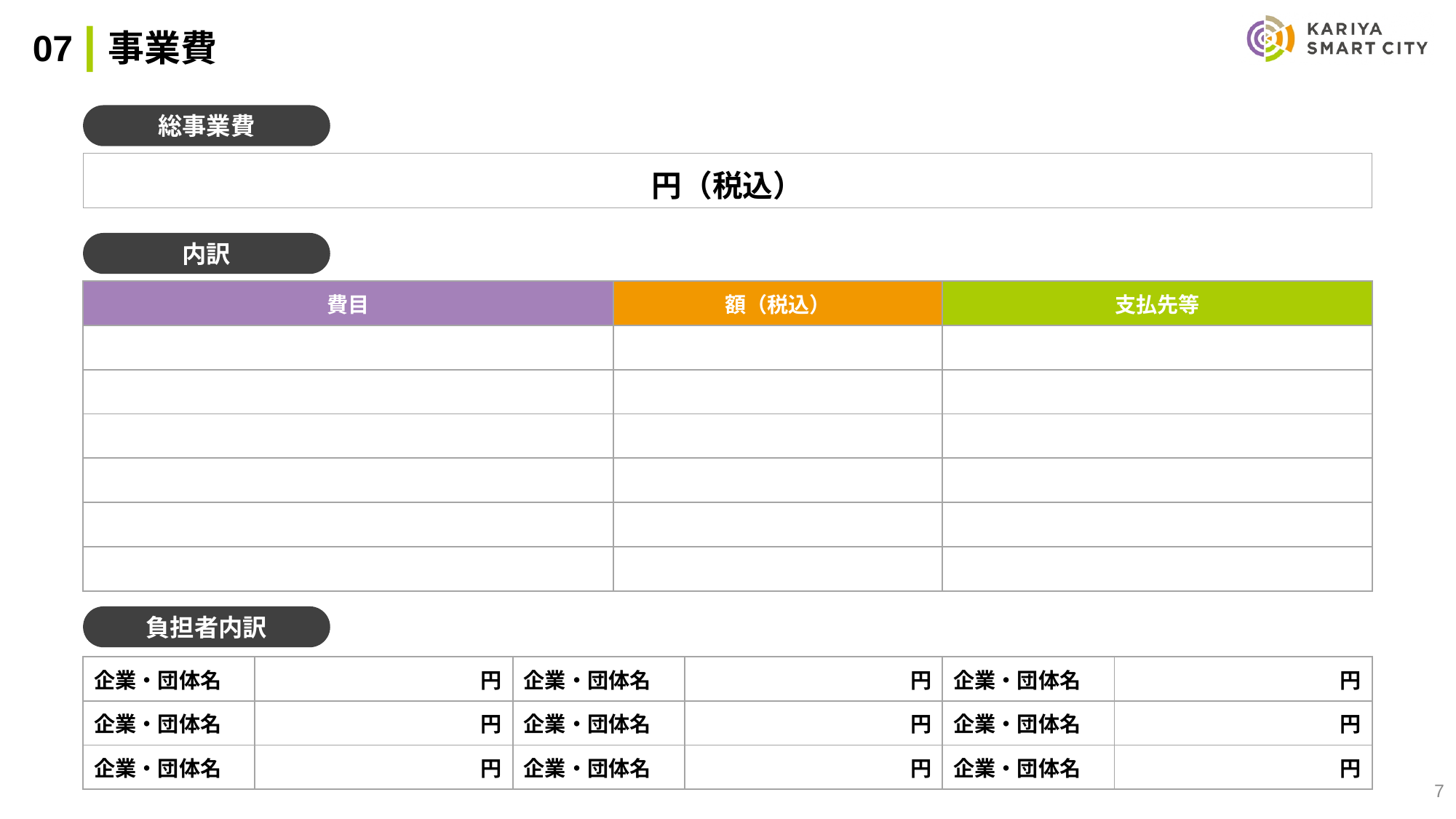

07 |事業費
総事業費
円（税込）
内訳
| 費目 | 額（税込） | 支払先等 |
| --- | --- | --- |
|  |  |  |
|  |  |  |
|  |  |  |
|  |  |  |
|  |  |  |
|  |  |  |
負担者内訳
| 企業・団体名 | 円 | 企業・団体名 | 円 | 企業・団体名 | 円 |
| --- | --- | --- | --- | --- | --- |
| 企業・団体名 | 円 | 企業・団体名 | 円 | 企業・団体名 | 円 |
| 企業・団体名 | 円 | 企業・団体名 | 円 | 企業・団体名 | 円 |
7